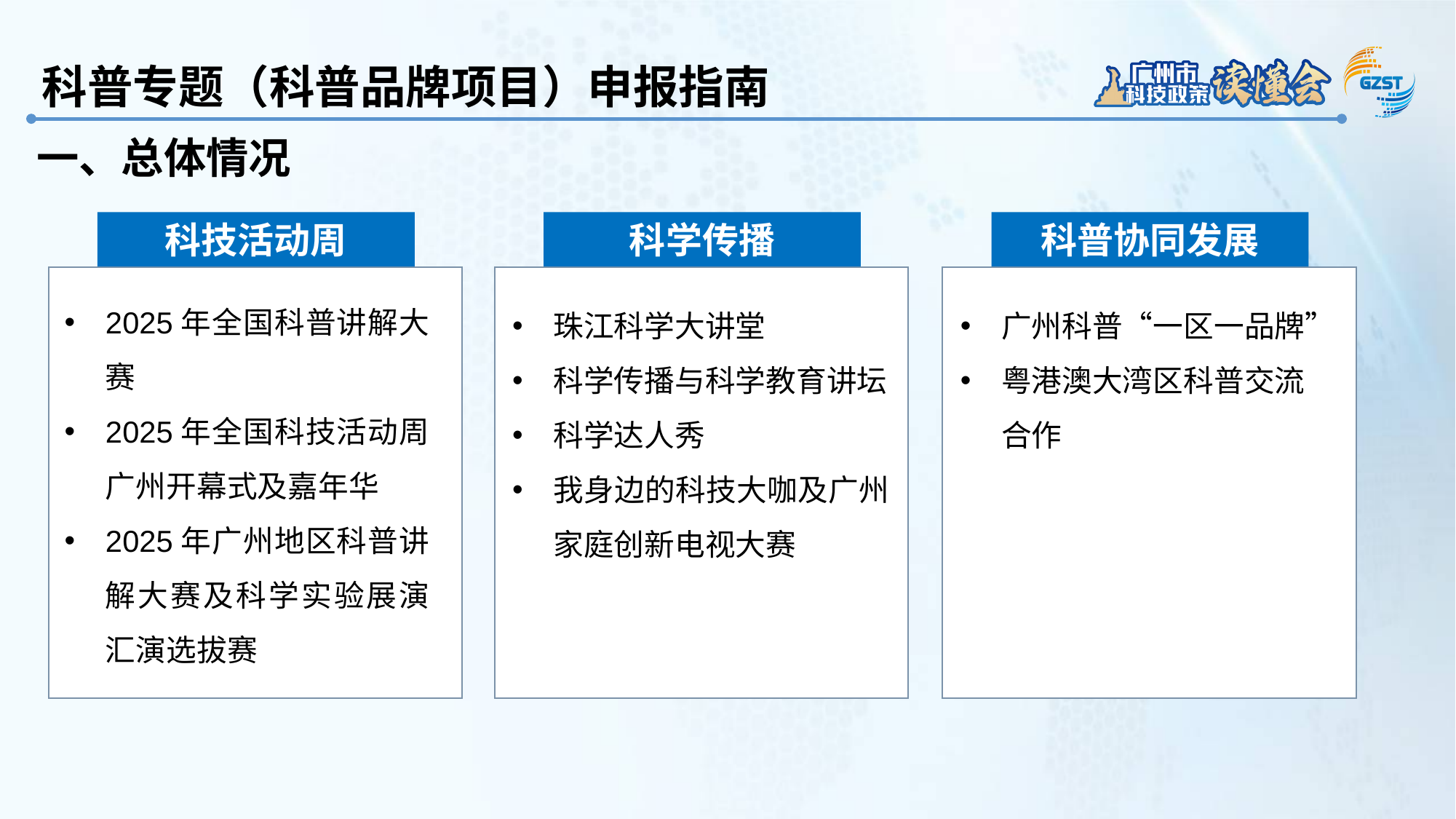

科普专题（科普品牌项目）申报指南
一、总体情况
科技活动周
科学传播
科普协同发展

2025年全国科普讲解大赛
2025年全国科技活动周广州开幕式及嘉年华
2025年广州地区科普讲解大赛及科学实验展演汇演选拔赛
珠江科学大讲堂
科学传播与科学教育讲坛
科学达人秀
我身边的科技大咖及广州家庭创新电视大赛

广州科普“一区一品牌”
粤港澳大湾区科普交流
     合作